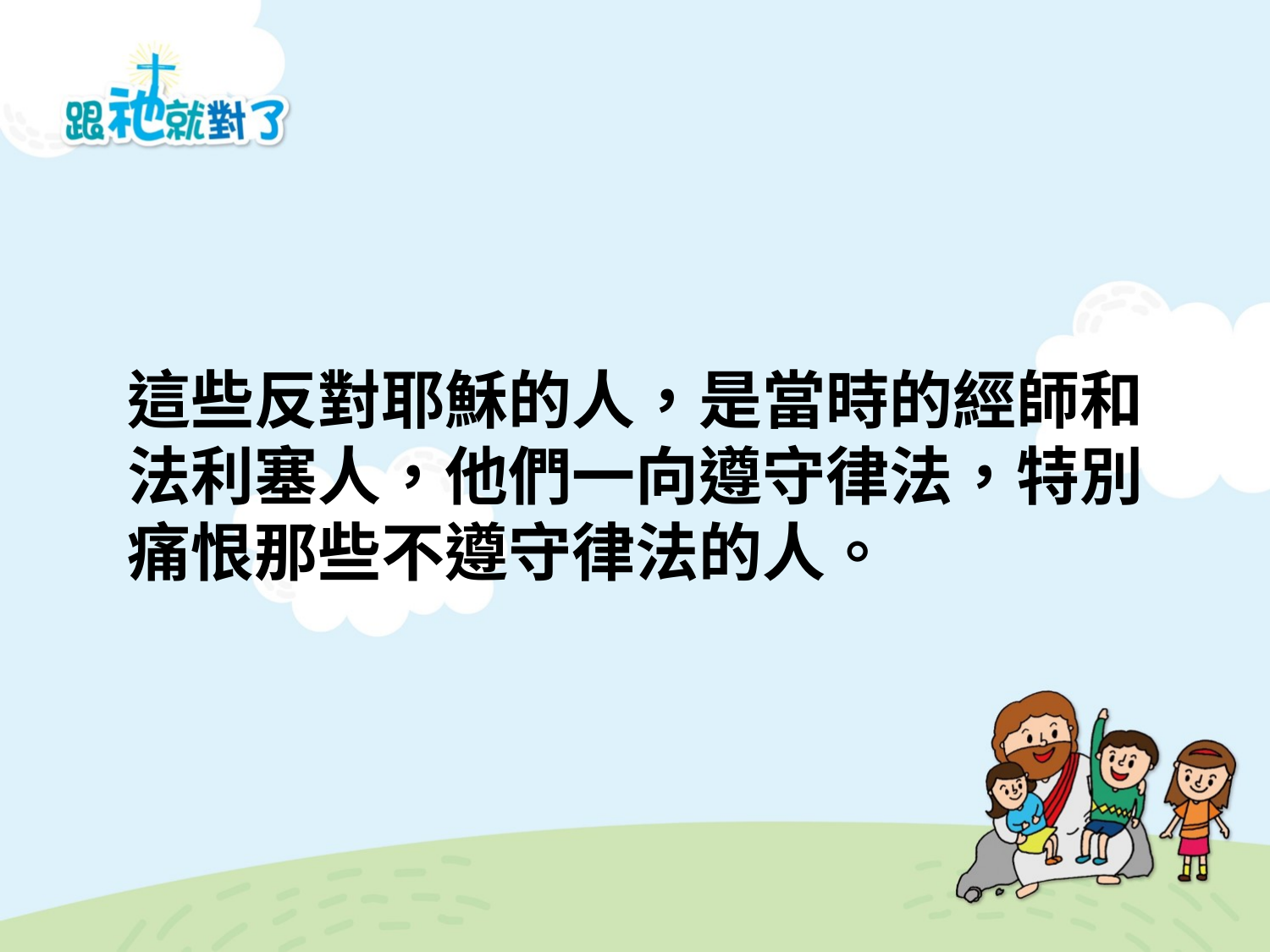

這些反對耶穌的人，是當時的經師和法利塞人，他們一向遵守律法，特別痛恨那些不遵守律法的人。